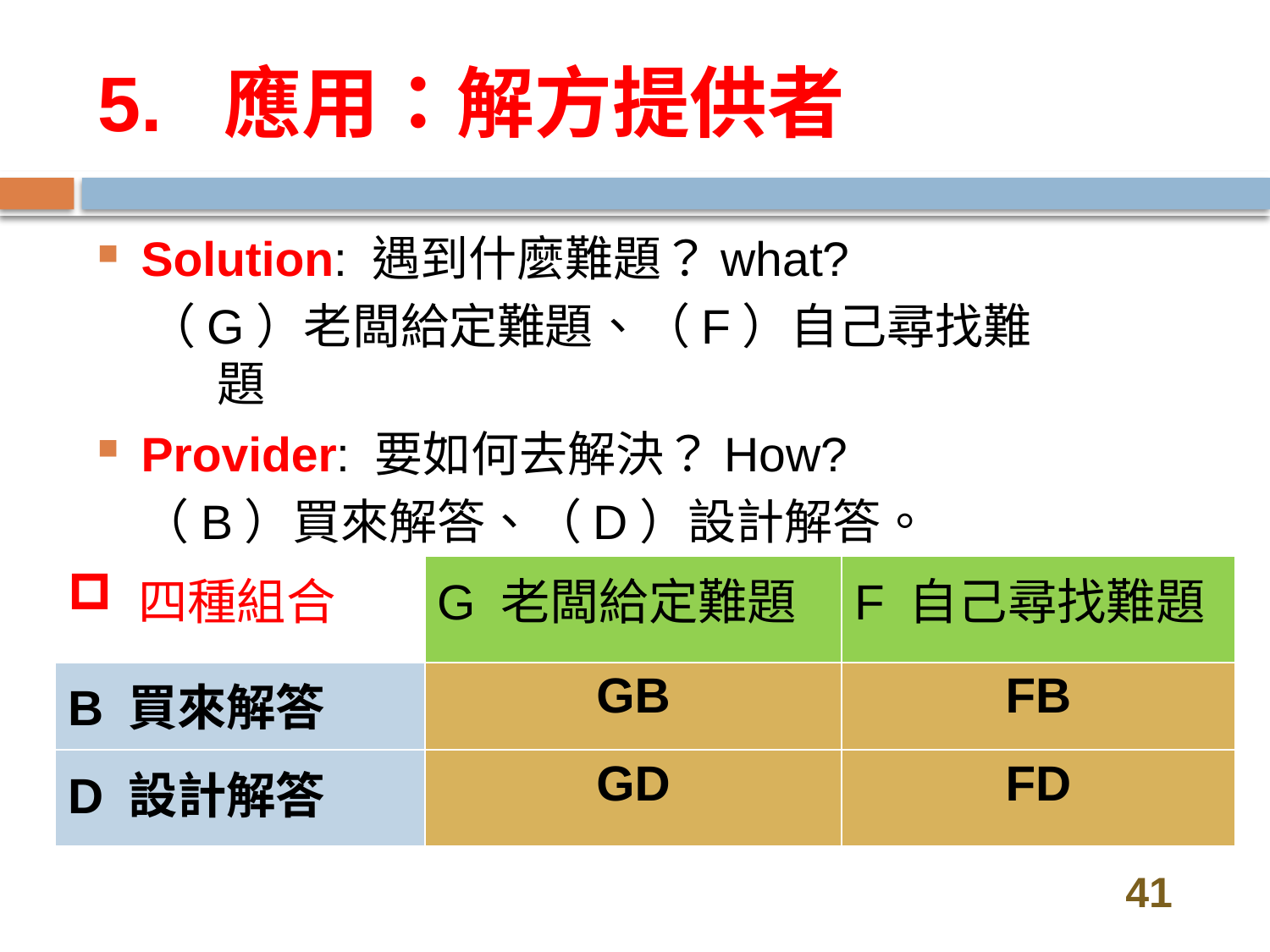

# 5.  應用：解方提供者
Solution: 遇到什麼難題？what?
（G）老闆給定難題、（F）自己尋找難題
Provider: 要如何去解決？How?
（B）買來解答、（D）設計解答。

| 四種組合 | G 老闆給定難題 | F 自己尋找難題 |
| --- | --- | --- |
| B 買來解答 | GB | FB |
| D 設計解答 | GD | FD |
41